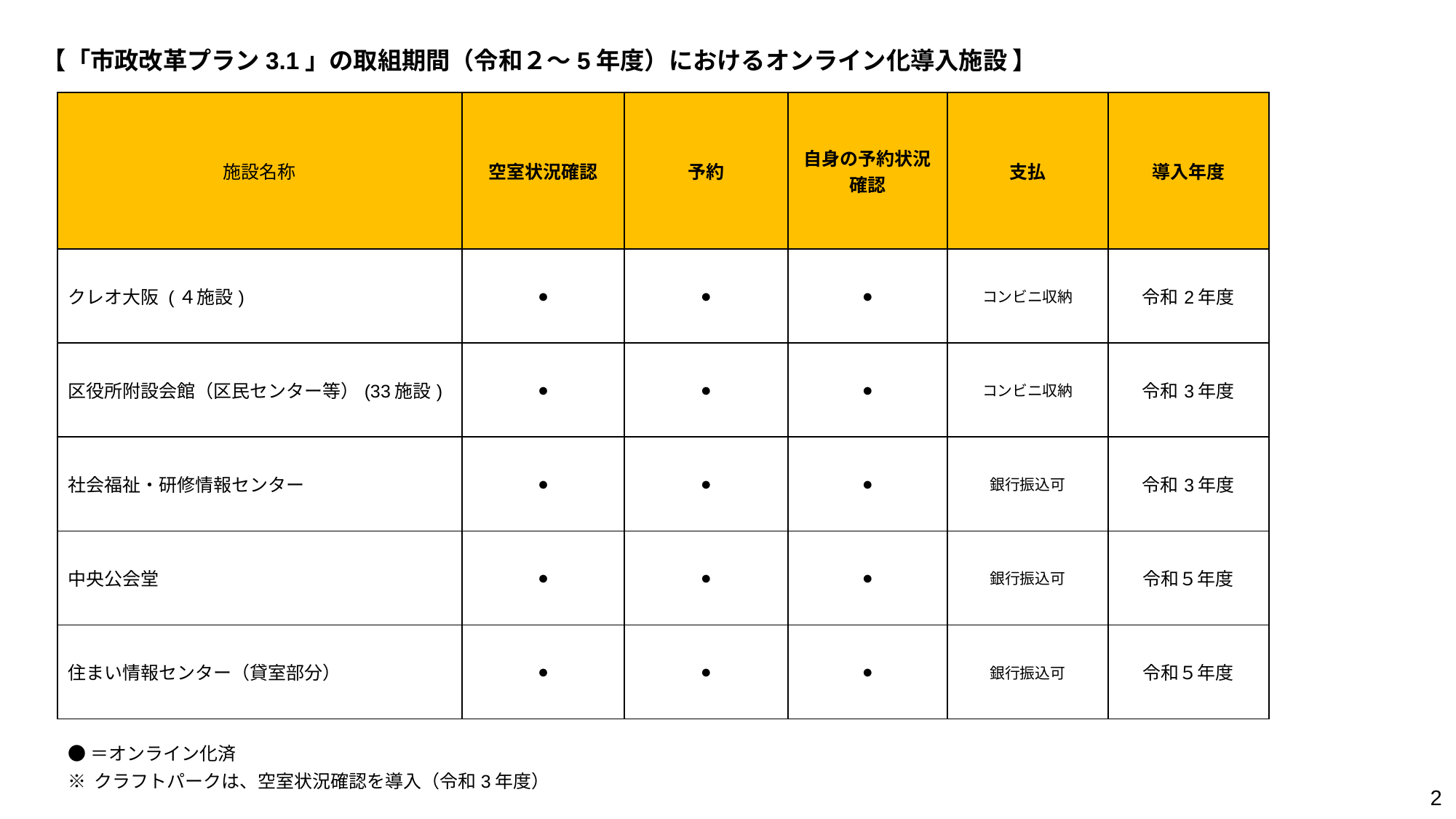

【「市政改革プラン3.1」の取組期間（令和２～5年度）におけるオンライン化導入施設 】
| 施設名称 | 空室状況確認 | 予約 | 自身の予約状況確認 | 支払 | 導入年度 |
| --- | --- | --- | --- | --- | --- |
| クレオ大阪 (４施設) | ● | ● | ● | コンビニ収納 | 令和2年度 |
| 区役所附設会館（区民センター等）(33施設) | ● | ● | ● | コンビニ収納 | 令和3年度 |
| 社会福祉・研修情報センター | ● | ● | ● | 銀行振込可 | 令和3年度 |
| 中央公会堂 | ● | ● | ● | 銀行振込可 | 令和５年度 |
| 住まい情報センター（貸室部分） | ● | ● | ● | 銀行振込可 | 令和５年度 |
●＝オンライン化済
※ クラフトパークは、空室状況確認を導入（令和3年度）
2